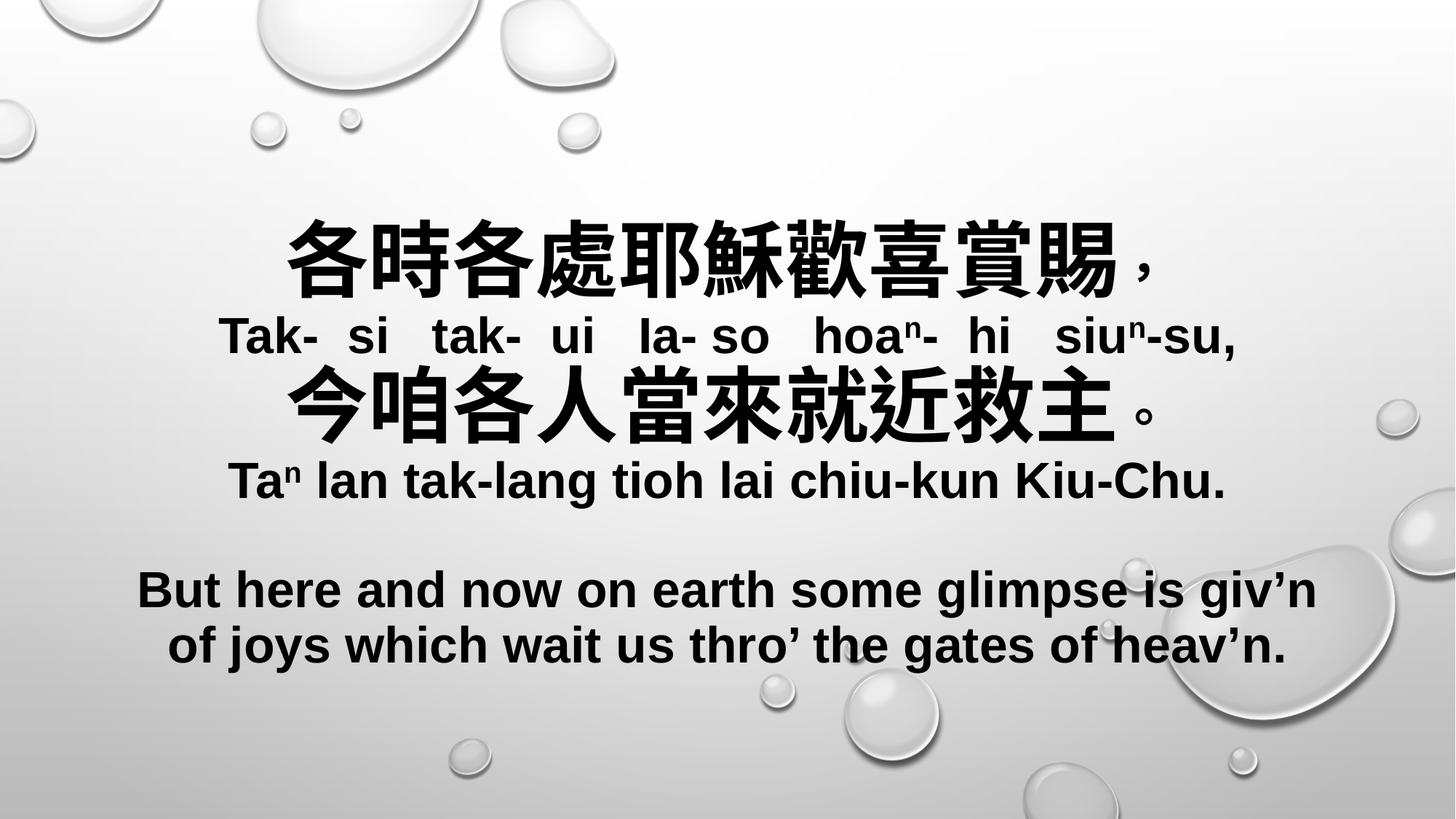

# 各時各處耶穌歡喜賞賜， Tak-  si   tak-  ui   Ia- so   hoan-  hi   siun-su, 今咱各人當來就近救主。 Tan lan tak-lang tioh lai chiu-kun Kiu-Chu. But here and now on earth some glimpse is giv’n of joys which wait us thro’ the gates of heav’n.